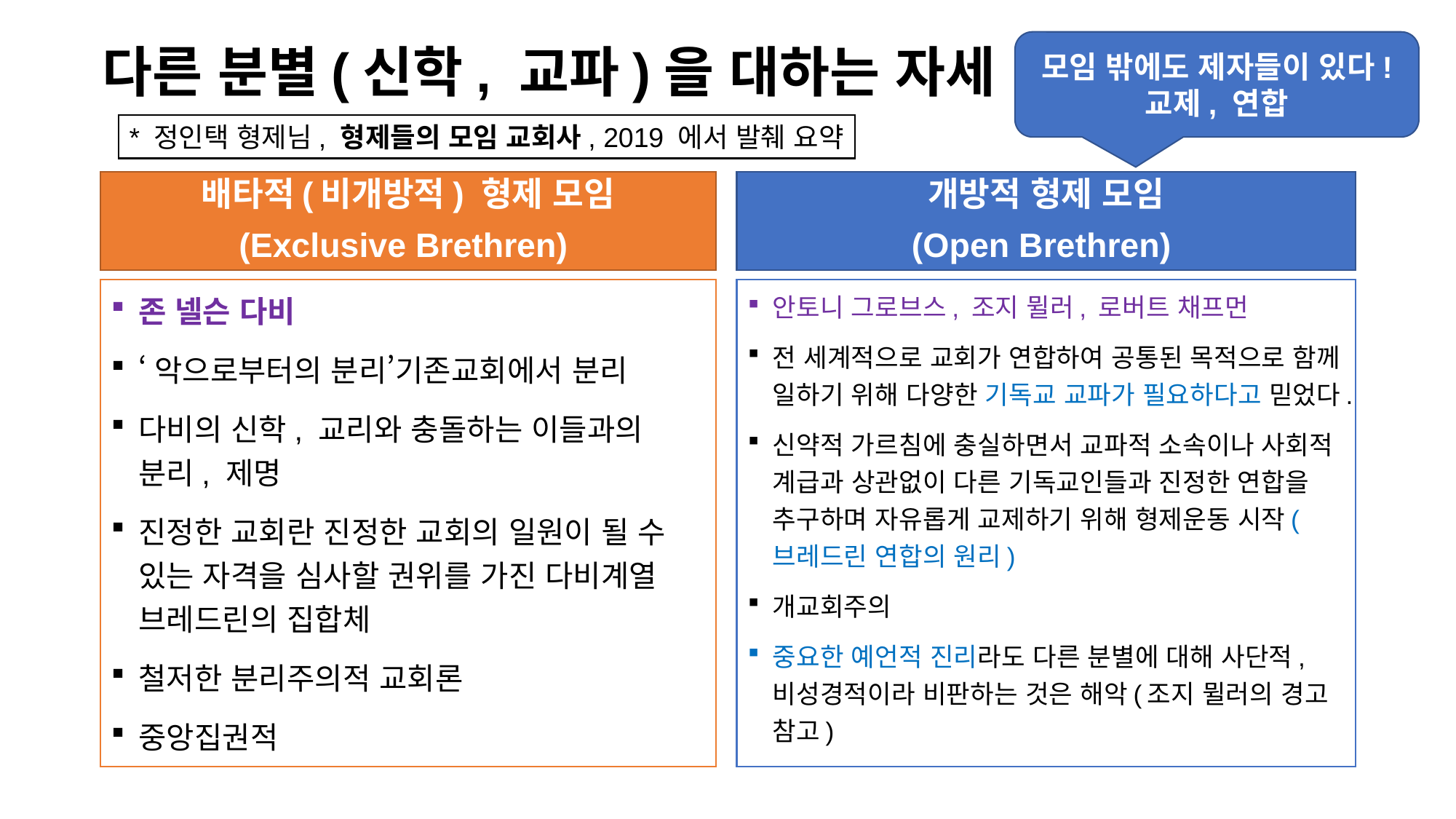

모임 밖에도 제자들이 있다!
교제, 연합
# 다른 분별(신학, 교파)을 대하는 자세
* 정인택 형제님, 형제들의 모임 교회사, 2019 에서 발췌 요약
배타적(비개방적) 형제 모임
(Exclusive Brethren)
개방적 형제 모임
(Open Brethren)
안토니 그로브스, 조지 뮐러, 로버트 채프먼
전 세계적으로 교회가 연합하여 공통된 목적으로 함께 일하기 위해 다양한 기독교 교파가 필요하다고 믿었다.
신약적 가르침에 충실하면서 교파적 소속이나 사회적 계급과 상관없이 다른 기독교인들과 진정한 연합을 추구하며 자유롭게 교제하기 위해 형제운동 시작(브레드린 연합의 원리)
개교회주의
중요한 예언적 진리라도 다른 분별에 대해 사단적, 비성경적이라 비판하는 것은 해악(조지 뮐러의 경고 참고)
존 넬슨 다비
‘악으로부터의 분리’기존교회에서 분리
다비의 신학, 교리와 충돌하는 이들과의 분리, 제명
진정한 교회란 진정한 교회의 일원이 될 수 있는 자격을 심사할 권위를 가진 다비계열 브레드린의 집합체
철저한 분리주의적 교회론
중앙집권적